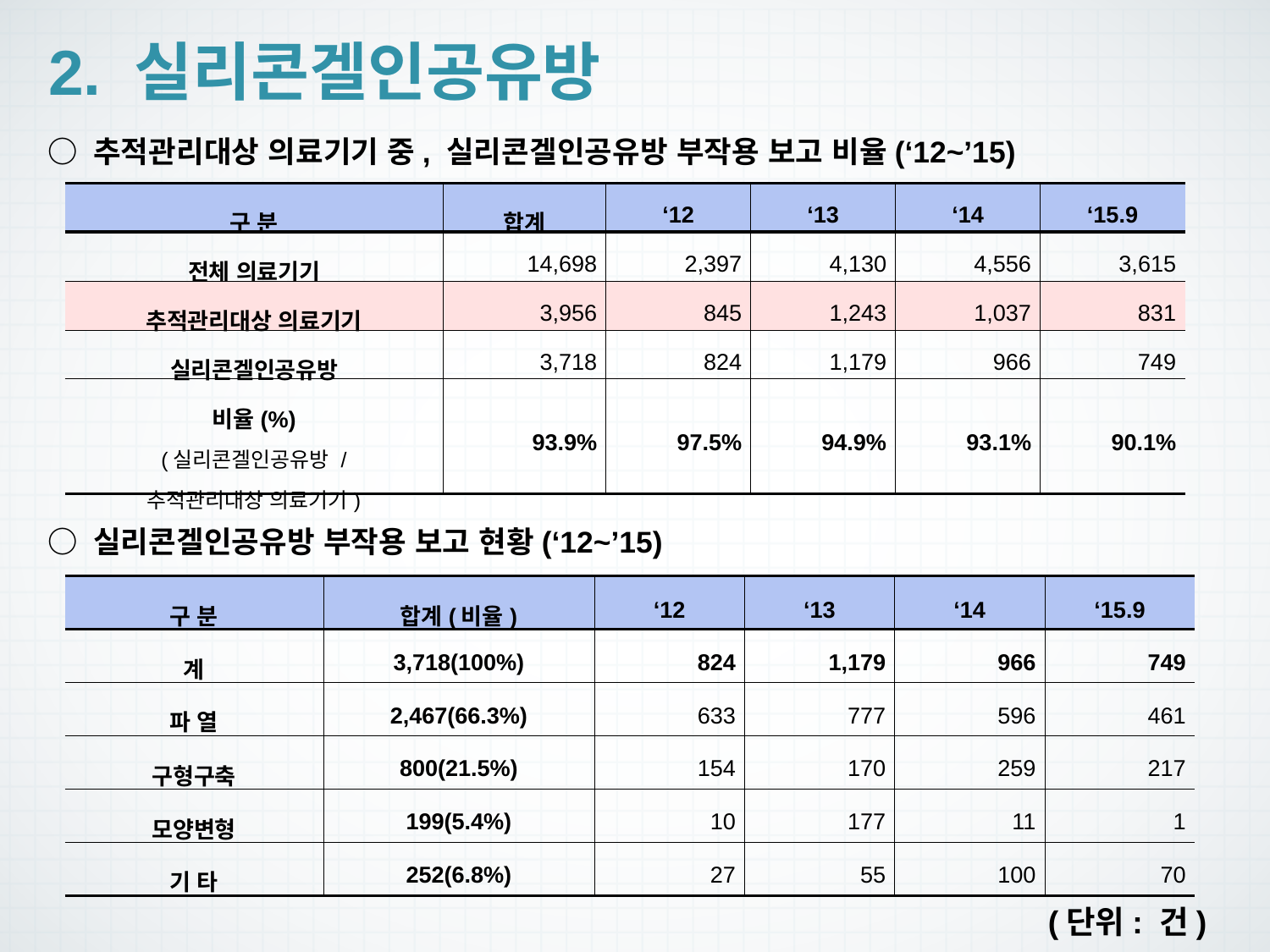

2. 실리콘겔인공유방
○ 추적관리대상 의료기기 중, 실리콘겔인공유방 부작용 보고 비율(‘12~’15)
| 구 분 | 합계 | ‘12 | ‘13 | ‘14 | ‘15.9 |
| --- | --- | --- | --- | --- | --- |
| 전체 의료기기 | 14,698 | 2,397 | 4,130 | 4,556 | 3,615 |
| 추적관리대상 의료기기 | 3,956 | 845 | 1,243 | 1,037 | 831 |
| 실리콘겔인공유방 | 3,718 | 824 | 1,179 | 966 | 749 |
| 비율(%) (실리콘겔인공유방 / 추적관리대상 의료기기) | 93.9% | 97.5% | 94.9% | 93.1% | 90.1% |
○ 실리콘겔인공유방 부작용 보고 현황(‘12~’15)
| 구 분 | 합계(비율) | ‘12 | ‘13 | ‘14 | ‘15.9 |
| --- | --- | --- | --- | --- | --- |
| 계 | 3,718(100%) | 824 | 1,179 | 966 | 749 |
| 파 열 | 2,467(66.3%) | 633 | 777 | 596 | 461 |
| 구형구축 | 800(21.5%) | 154 | 170 | 259 | 217 |
| 모양변형 | 199(5.4%) | 10 | 177 | 11 | 1 |
| 기 타 | 252(6.8%) | 27 | 55 | 100 | 70 |
(단위: 건)